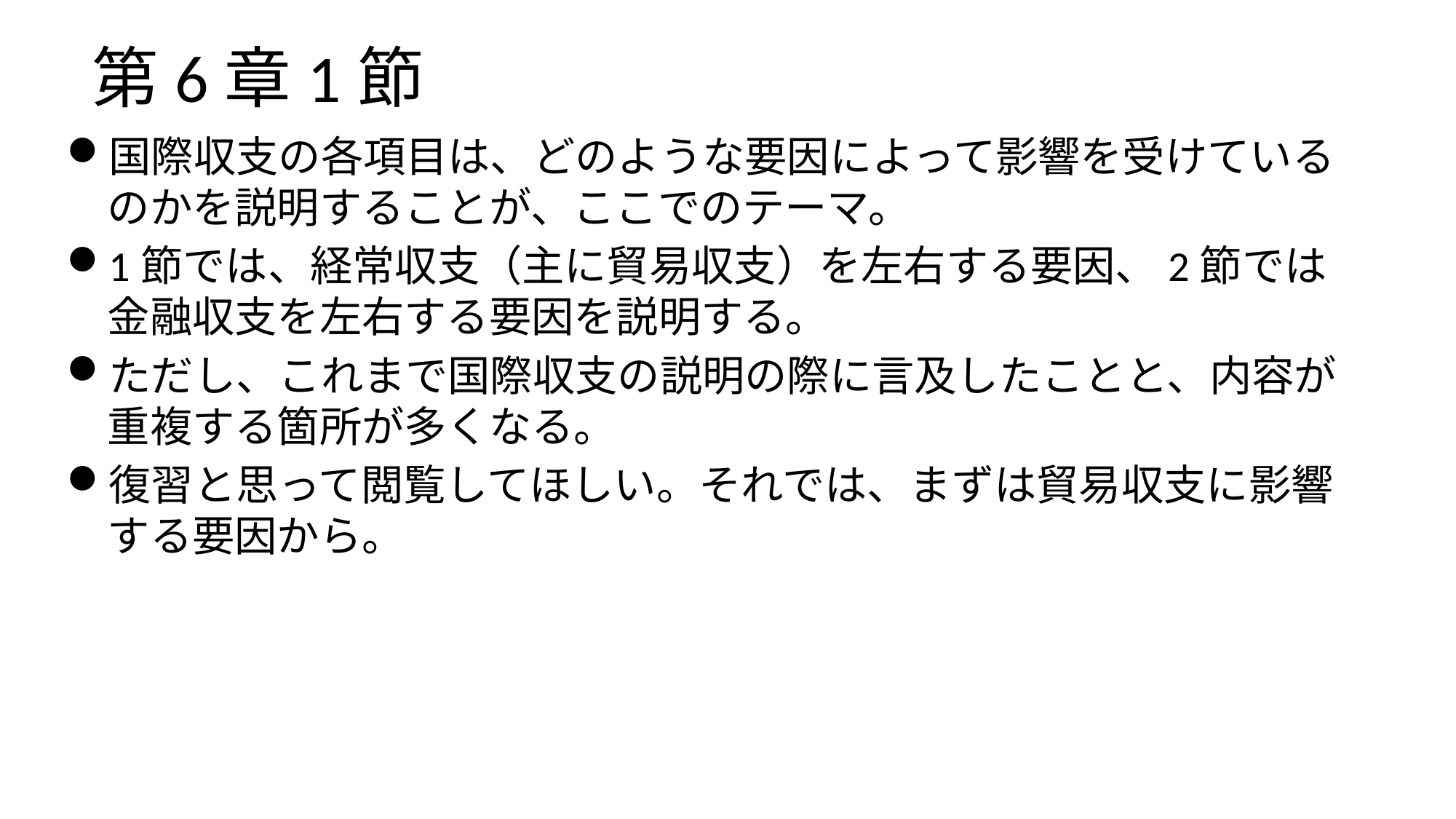

# 第6章1節
国際収支の各項目は、どのような要因によって影響を受けているのかを説明することが、ここでのテーマ。
1節では、経常収支（主に貿易収支）を左右する要因、2節では金融収支を左右する要因を説明する。
ただし、これまで国際収支の説明の際に言及したことと、内容が重複する箇所が多くなる。
復習と思って閲覧してほしい。それでは、まずは貿易収支に影響する要因から。